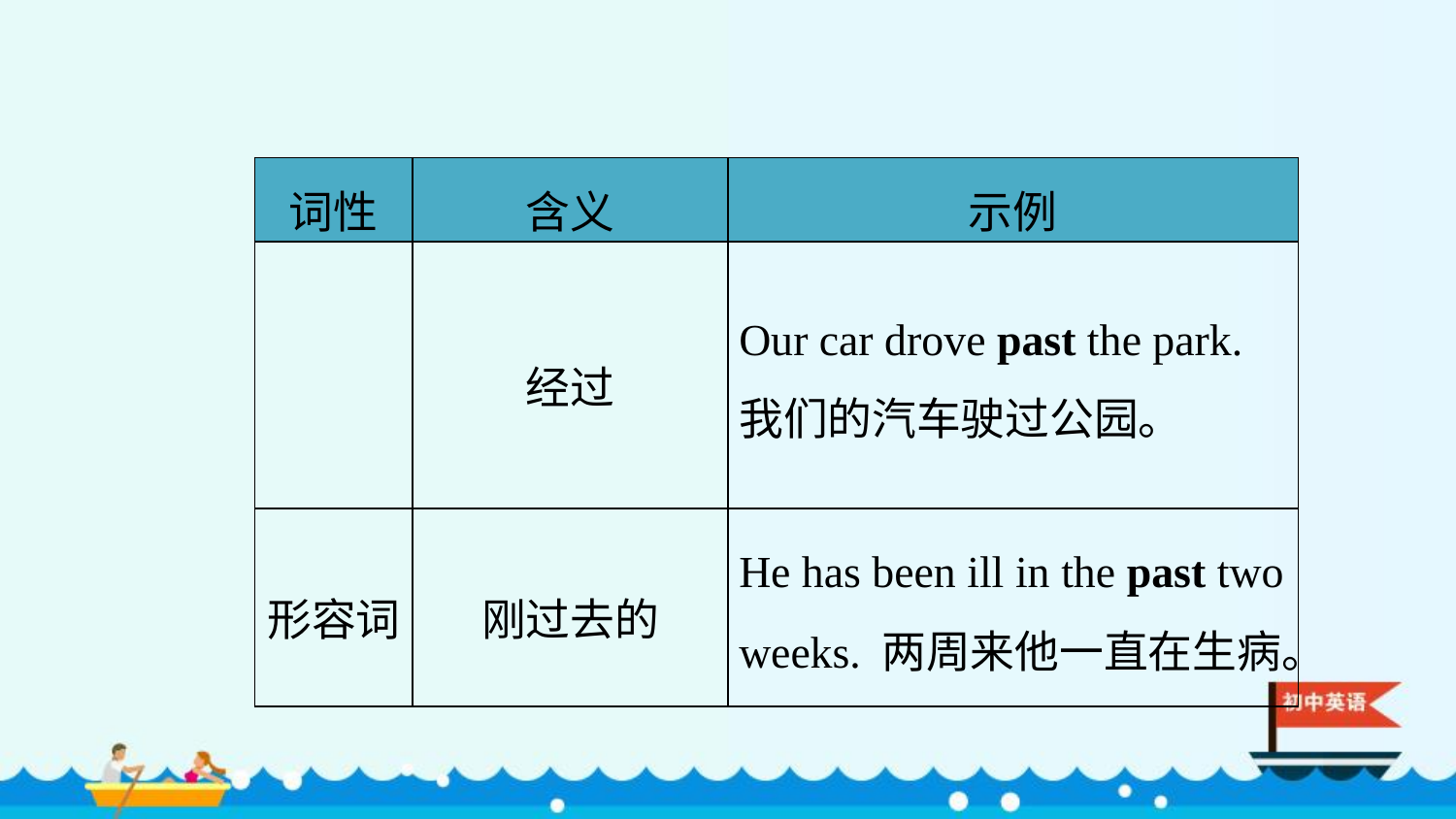

| 词性 | 含义 | 示例 |
| --- | --- | --- |
|  | 经过 | Our car drove past the park. 我们的汽车驶过公园。 |
| 形容词 | 刚过去的 | He has been ill in the past two weeks. 两周来他一直在生病。 |